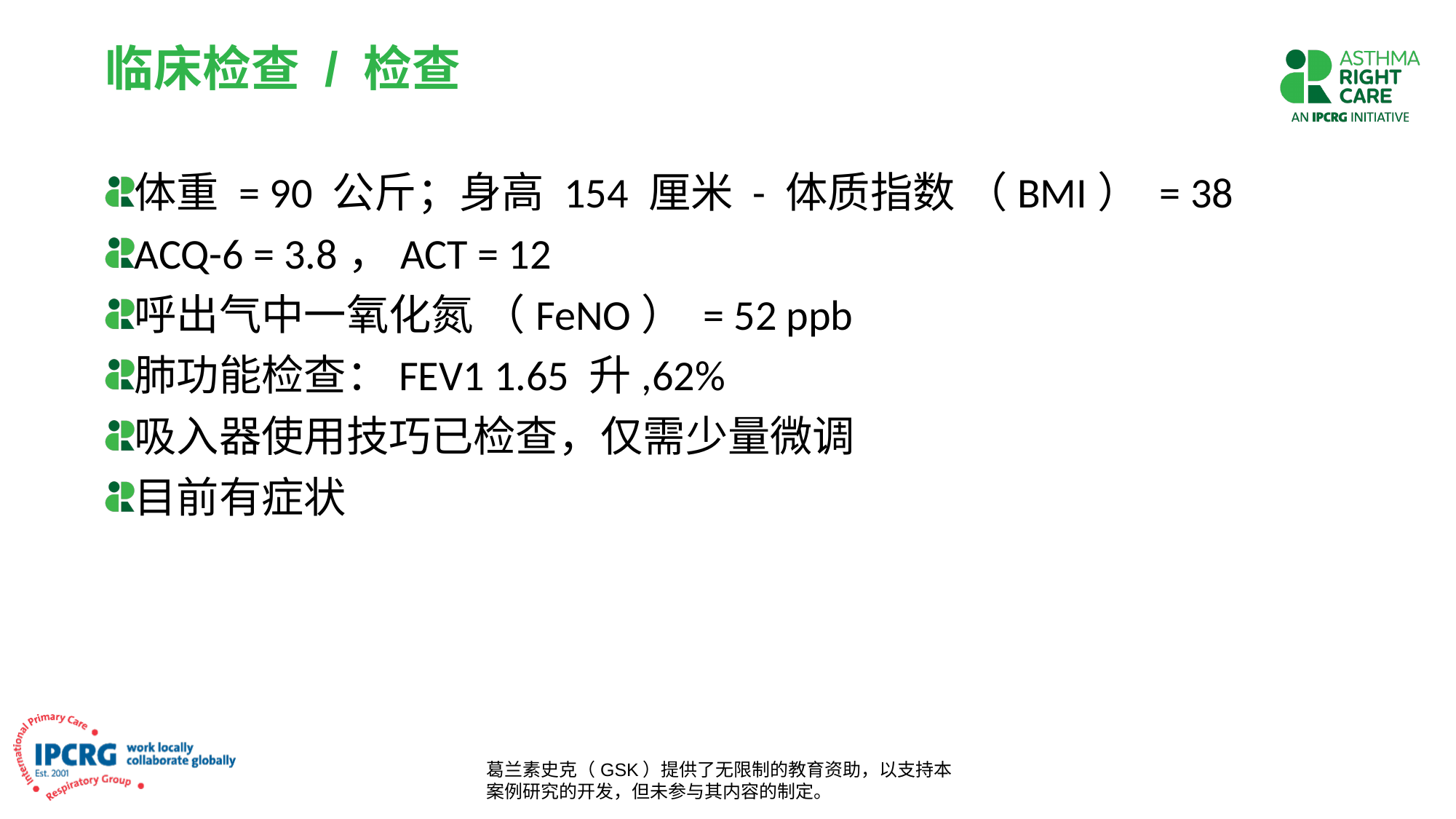

# 临床检查 / 检查
体重 = 90 公斤；身高 154 厘米 - 体质指数 （BMI） = 38
ACQ-6 = 3.8，ACT = 12
呼出气中一氧化氮 （FeNO） = 52 ppb
肺功能检查：FEV1 1.65 升,62%
吸入器使用技巧已检查，仅需少量微调
目前有症状